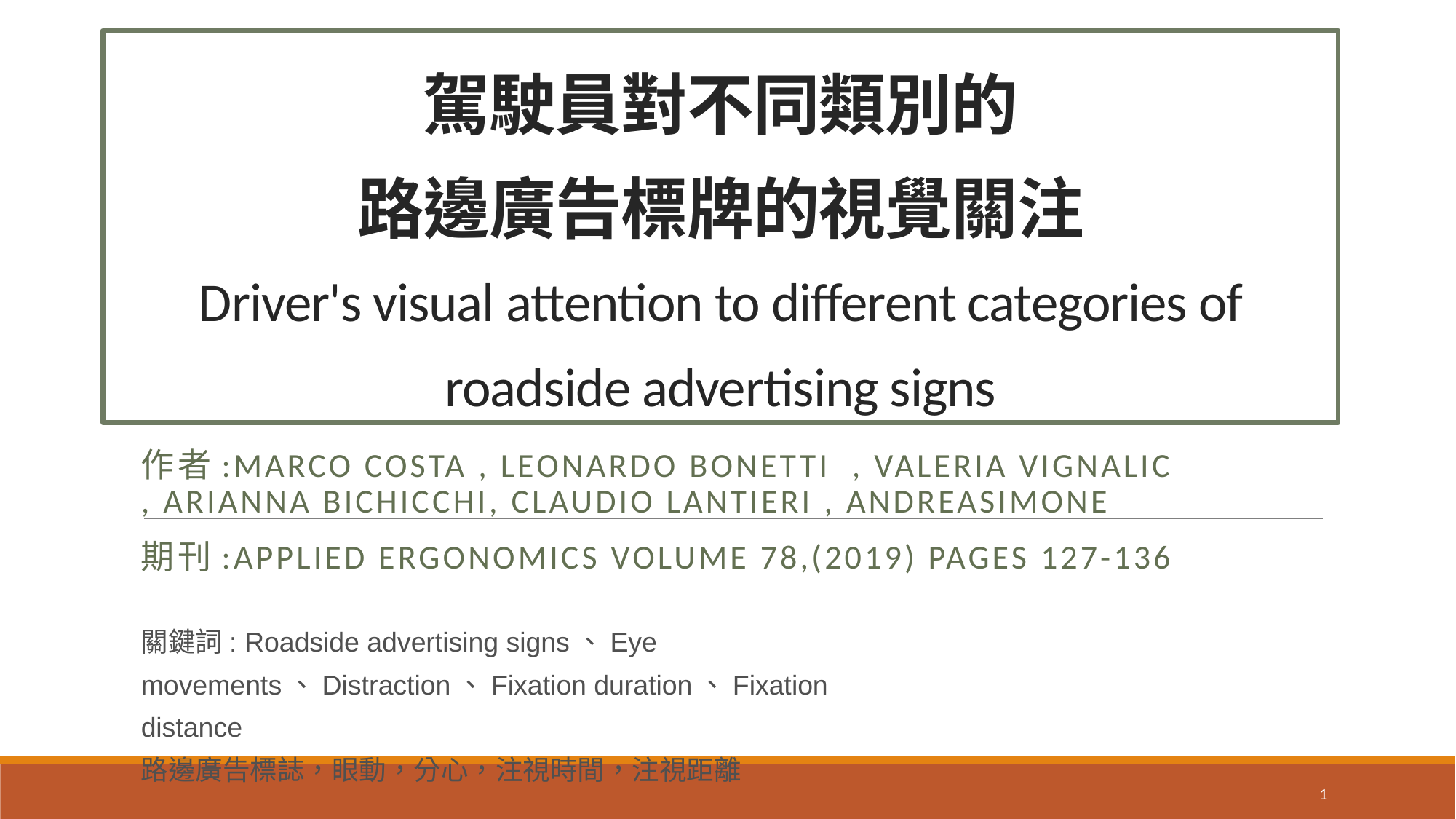

# 駕駛員對不同類別的 路邊廣告標牌的視覺關注 Driver's visual attention to different categories of roadside advertising signs
作者:Marco Costa , Leonardo Bonetti  , Valeria Vignalic , Arianna Bichicchi, Claudio Lantieri , AndreaSimone
期刊:Applied Ergonomics Volume 78,(2019) Pages 127-136
關鍵詞: Roadside advertising signs、Eye movements、Distraction、Fixation duration、Fixation distance
路邊廣告標誌，眼動，分心，注視時間，注視距離

1